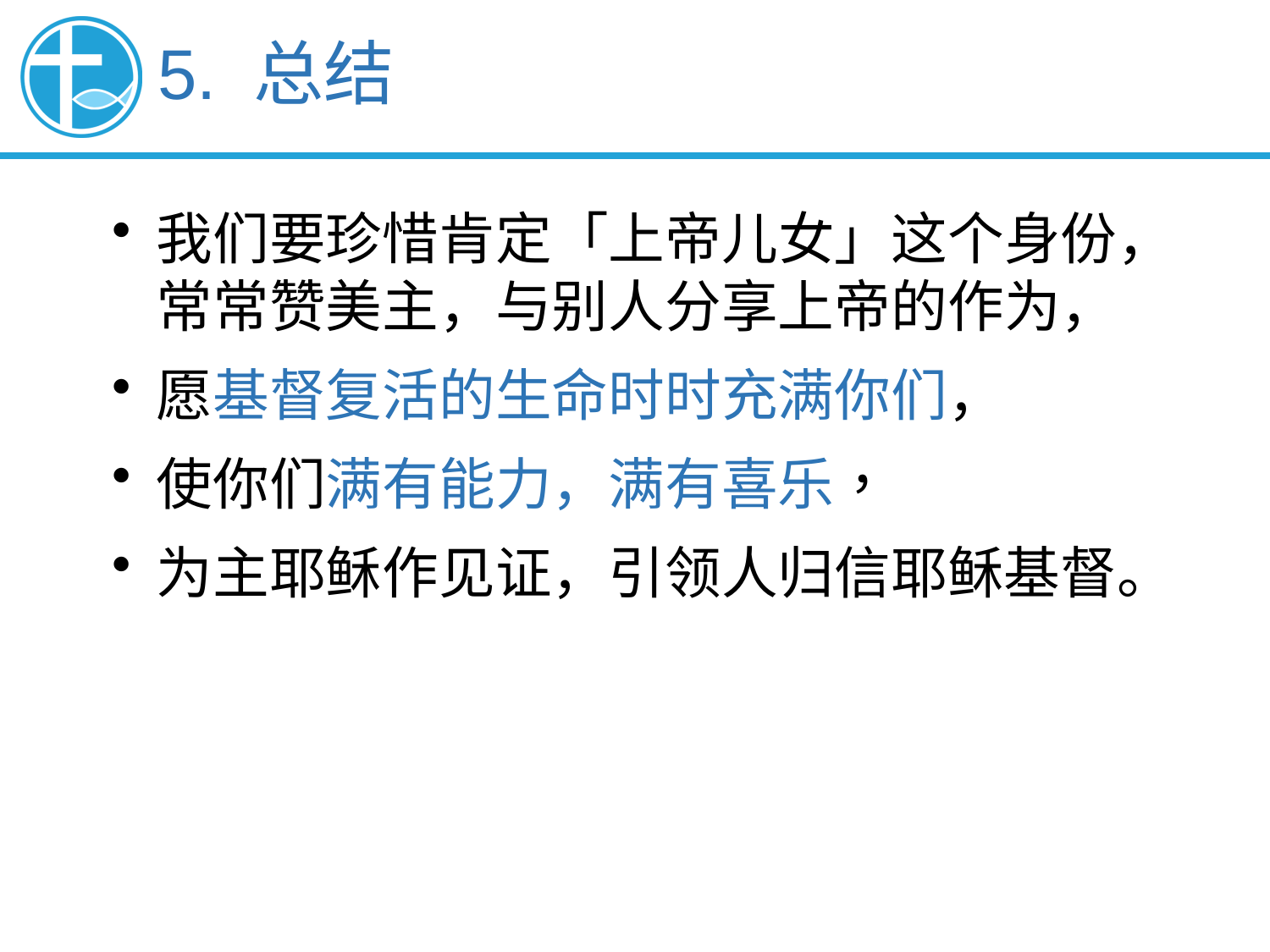

5. 总结
我们要珍惜肯定「上帝儿女」这个身份，常常赞美主，与别人分享上帝的作为，
愿基督复活的生命时时充满你们，
使你们满有能力，满有喜乐，
为主耶稣作见证，引领人归信耶稣基督。